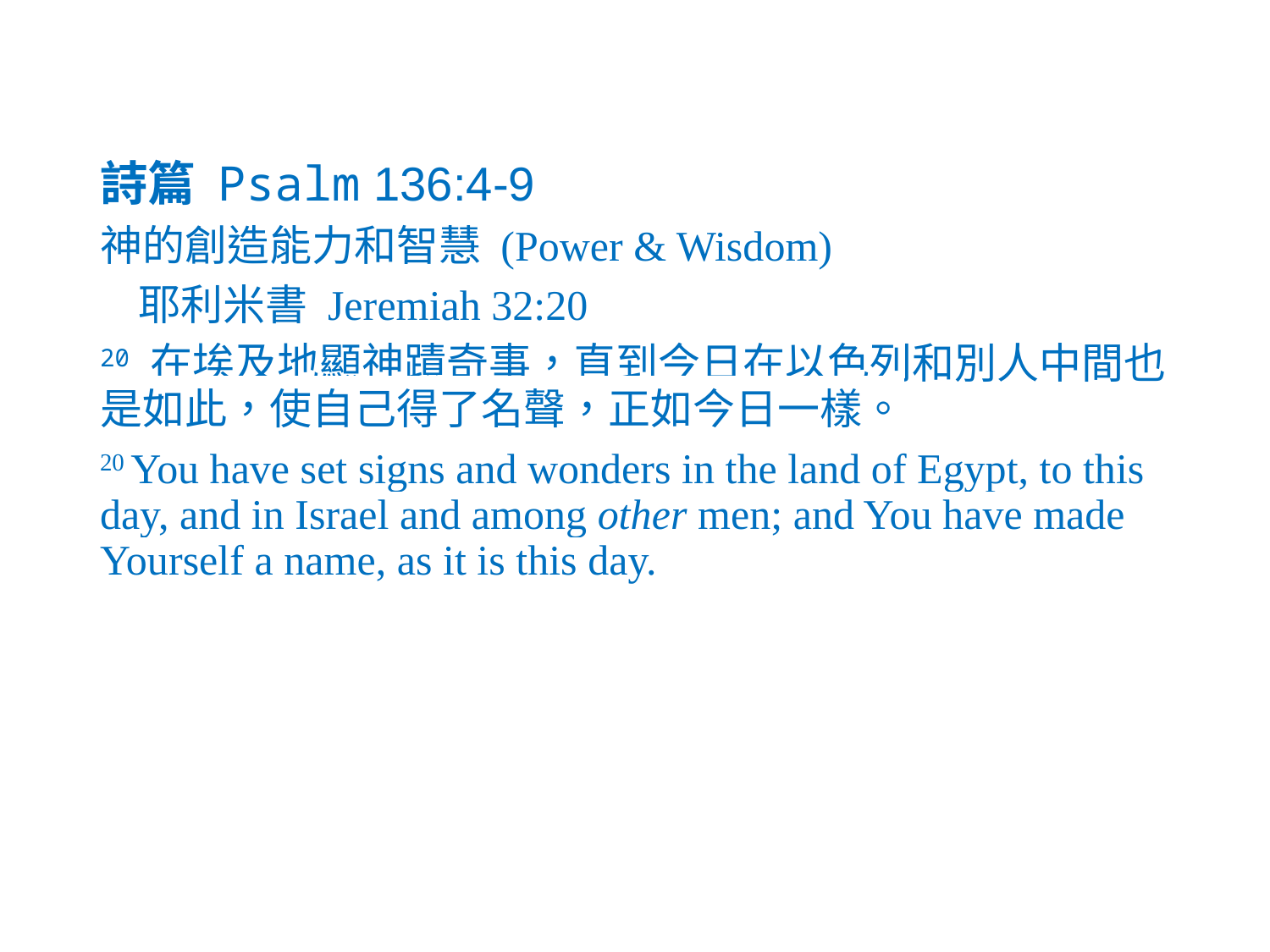

詩篇 Psalm 136:4-9
神的創造能力和智慧 (Power & Wisdom)
   耶利米書 Jeremiah 32:20
20 在埃及地顯神蹟奇事，直到今日在以色列和別人中間也是如此，使自己得了名聲，正如今日一樣。
20 You have set signs and wonders in the land of Egypt, to this day, and in Israel and among other men; and You have made Yourself a name, as it is this day.